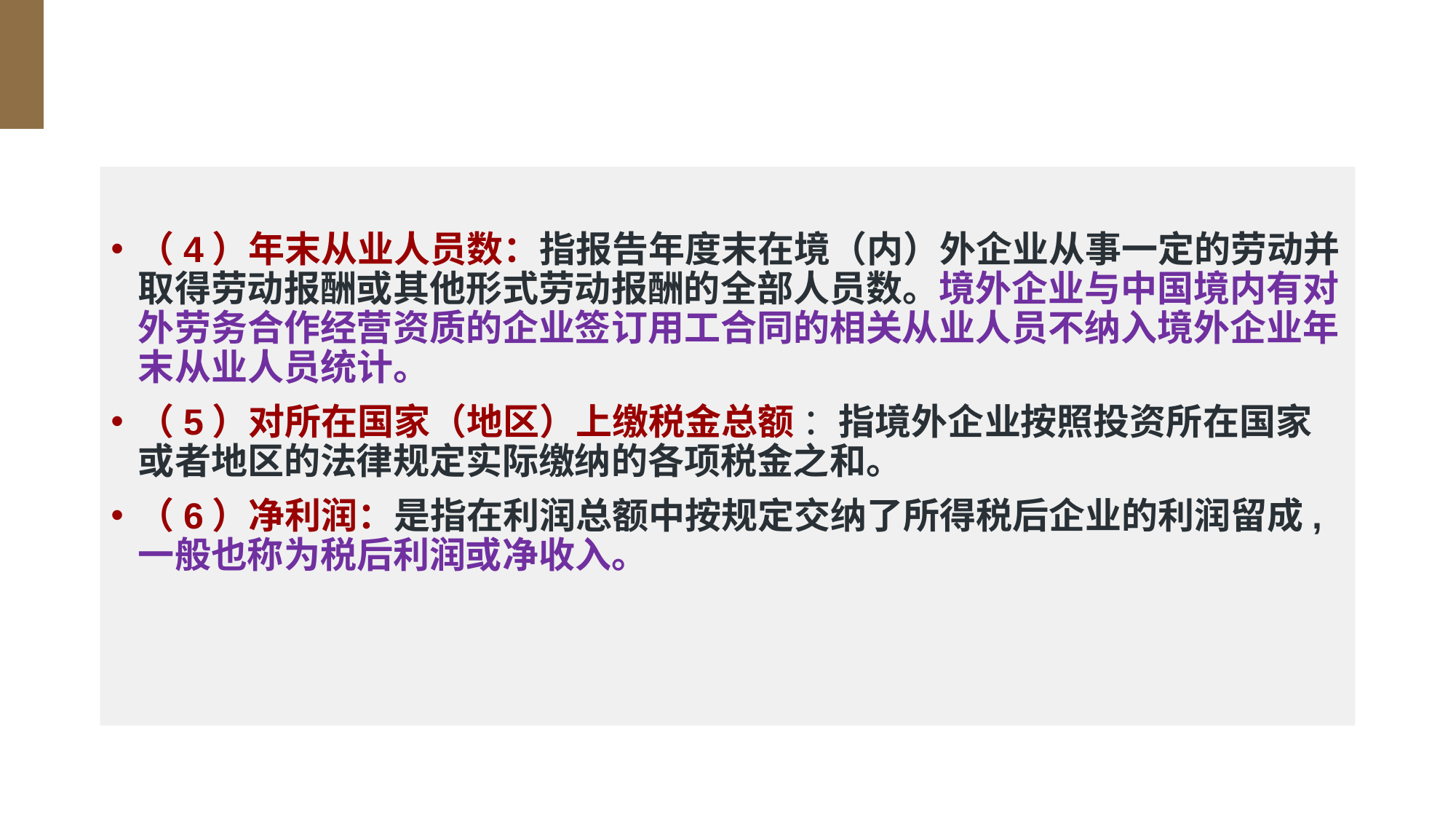

#

（4）年末从业人员数：指报告年度末在境（内）外企业从事一定的劳动并取得劳动报酬或其他形式劳动报酬的全部人员数。境外企业与中国境内有对外劳务合作经营资质的企业签订用工合同的相关从业人员不纳入境外企业年末从业人员统计。
（5）对所在国家（地区）上缴税金总额 ：指境外企业按照投资所在国家或者地区的法律规定实际缴纳的各项税金之和。
（6）净利润：是指在利润总额中按规定交纳了所得税后企业的利润留成,一般也称为税后利润或净收入。